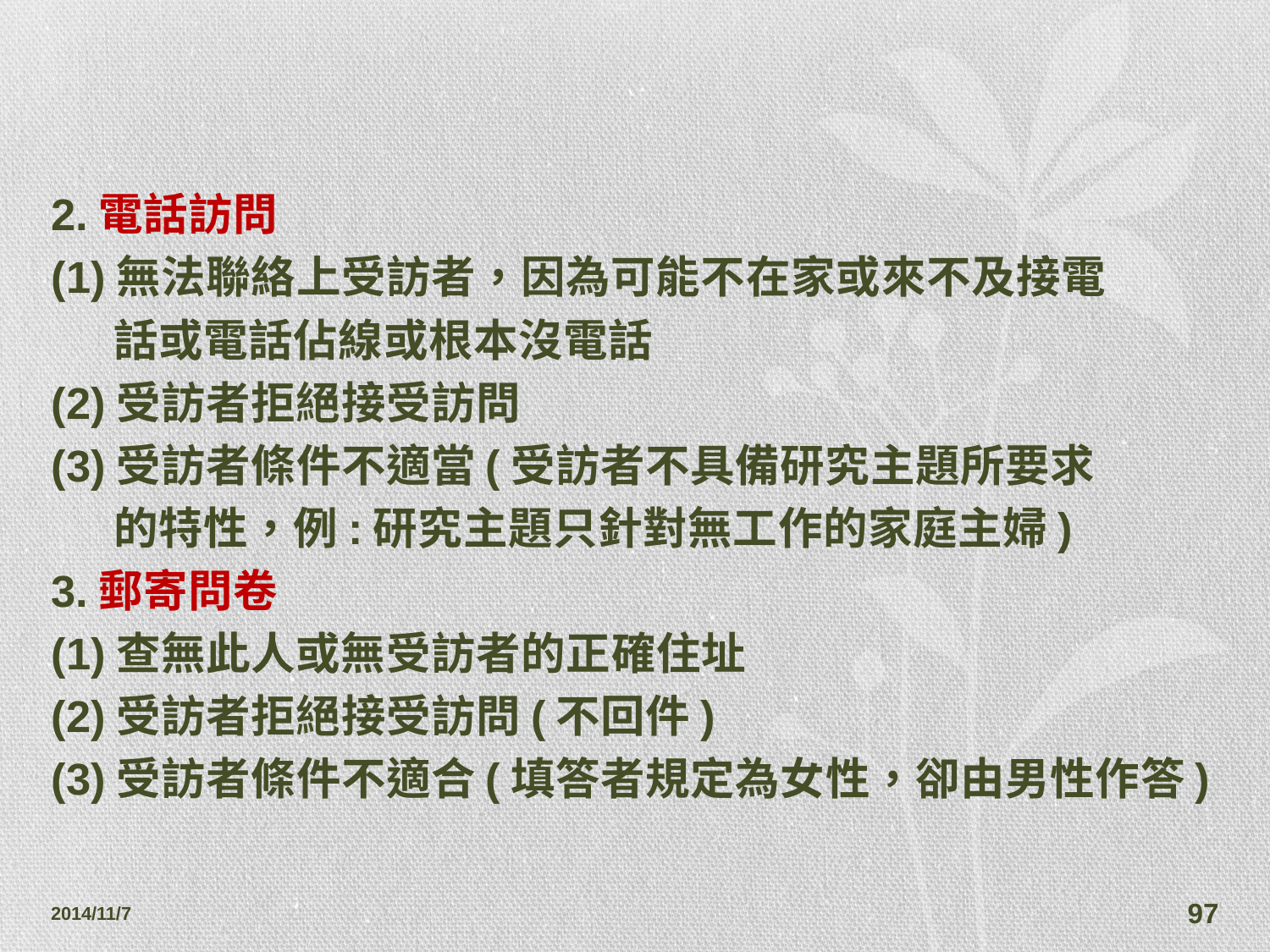

#
2.電話訪問
(1)無法聯絡上受訪者，因為可能不在家或來不及接電
     話或電話佔線或根本沒電話
(2)受訪者拒絕接受訪問
(3)受訪者條件不適當(受訪者不具備研究主題所要求
     的特性，例:研究主題只針對無工作的家庭主婦)
3.郵寄問卷
(1)查無此人或無受訪者的正確住址
(2)受訪者拒絕接受訪問(不回件)
(3)受訪者條件不適合(填答者規定為女性，卻由男性作答)

2014/11/7
97